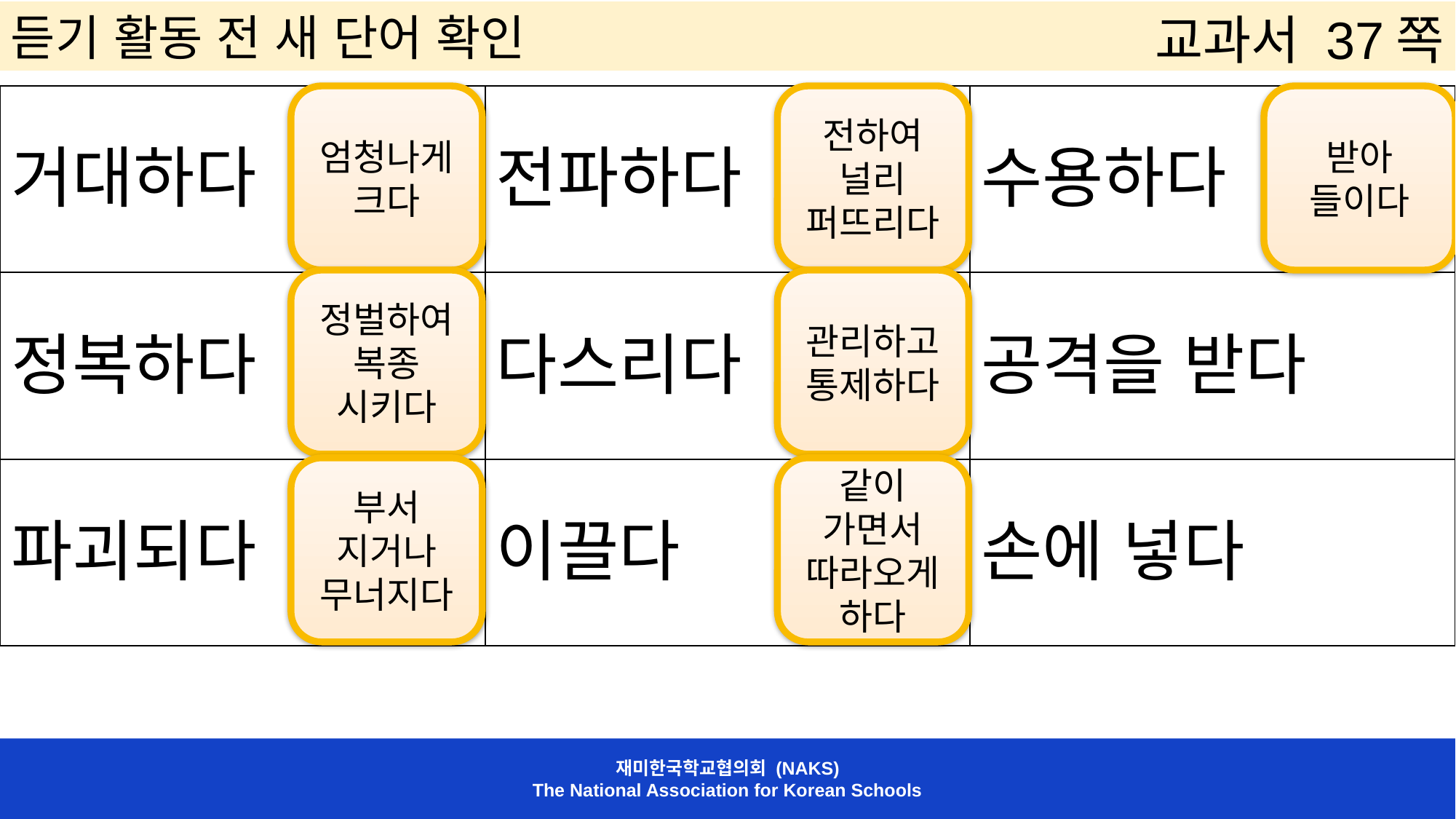

듣기 활동 전 새 단어 확인
교과서 37쪽
| 거대하다 | 전파하다 | 수용하다 |
| --- | --- | --- |
| 정복하다 | 다스리다 | 공격을 받다 |
| 파괴되다 | 이끌다 | 손에 넣다 |
엄청나게 크다
전하여 널리 퍼뜨리다
받아
들이다
관리하고 통제하다
정벌하여 복종
시키다
같이 가면서 따라오게 하다
부서
지거나 무너지다
재미한국학교협의회 (NAKS)
The National Association for Korean Schools